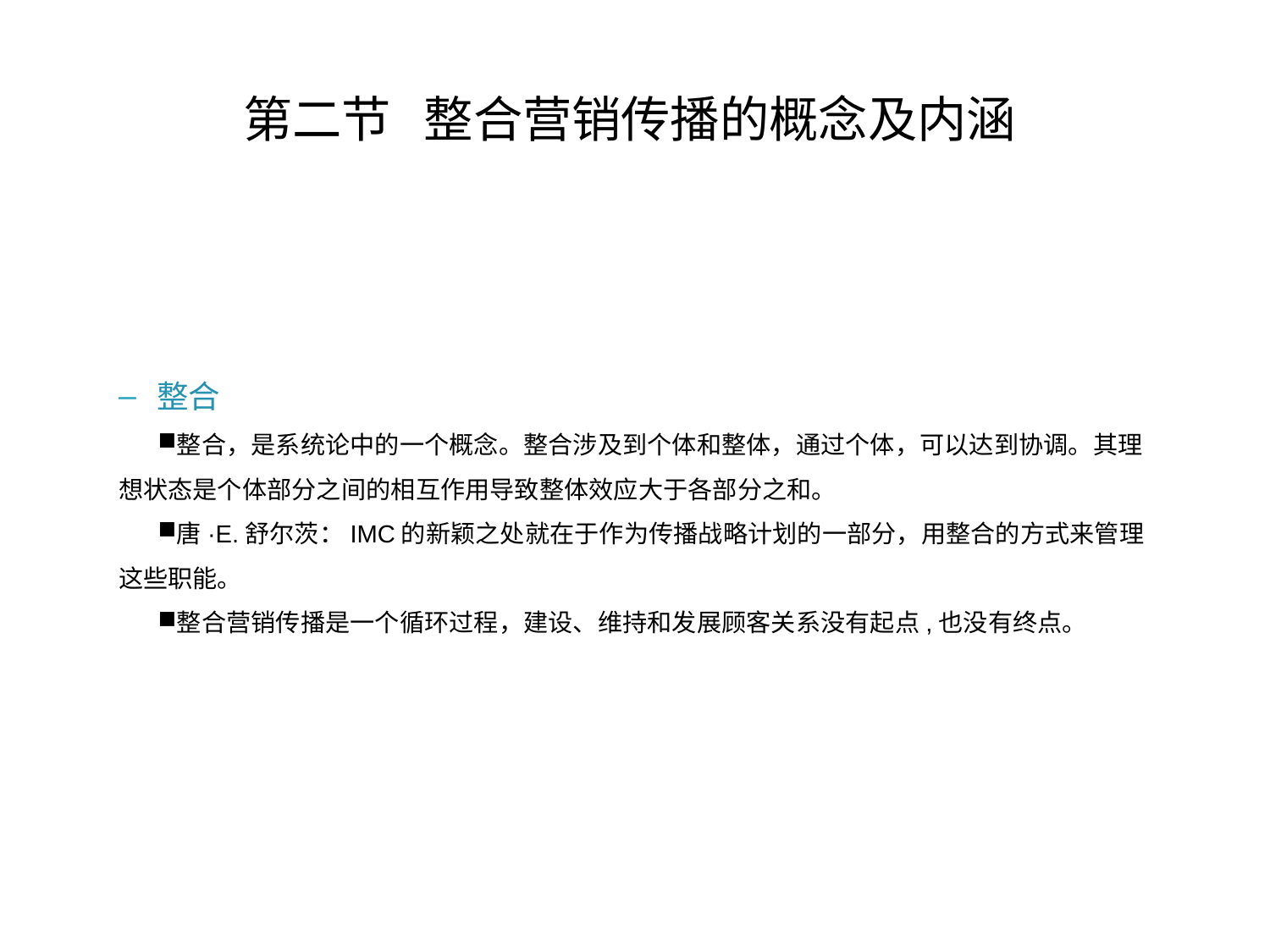

# 第二节   整合营销传播的概念及内涵
整合
整合，是系统论中的一个概念。整合涉及到个体和整体，通过个体，可以达到协调。其理想状态是个体部分之间的相互作用导致整体效应大于各部分之和。
唐·E.舒尔茨：IMC的新颖之处就在于作为传播战略计划的一部分，用整合的方式来管理这些职能。
整合营销传播是一个循环过程，建设、维持和发展顾客关系没有起点,也没有终点。